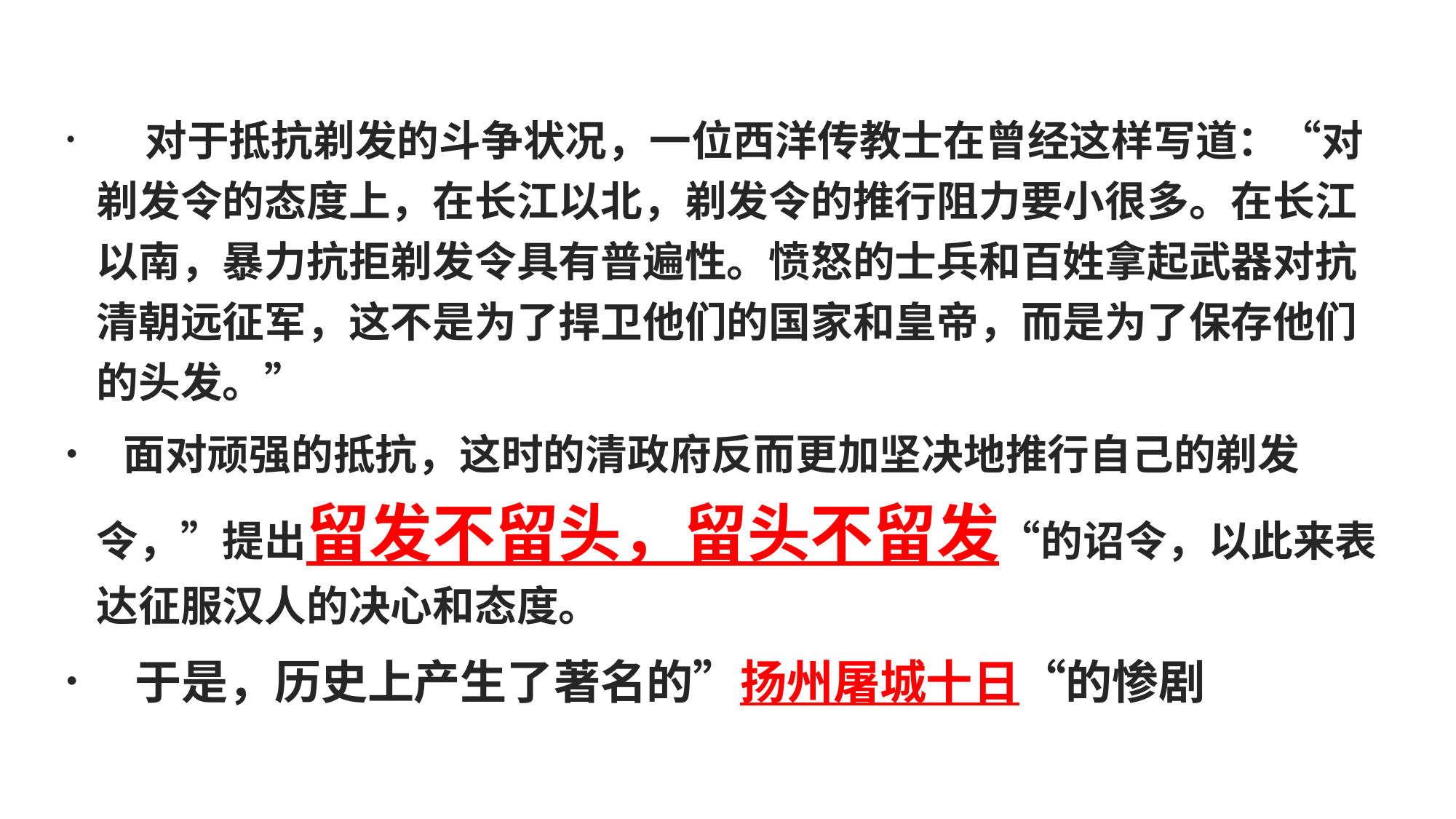

对于抵抗剃发的斗争状况，一位西洋传教士在曾经这样写道：“对剃发令的态度上，在长江以北，剃发令的推行阻力要小很多。在长江以南，暴力抗拒剃发令具有普遍性。愤怒的士兵和百姓拿起武器对抗清朝远征军，这不是为了捍卫他们的国家和皇帝，而是为了保存他们的头发。”
  面对顽强的抵抗，这时的清政府反而更加坚决地推行自己的剃发令，”提出留发不留头，留头不留发“的诏令，以此来表达征服汉人的决心和态度。
   于是，历史上产生了著名的”扬州屠城十日“的惨剧